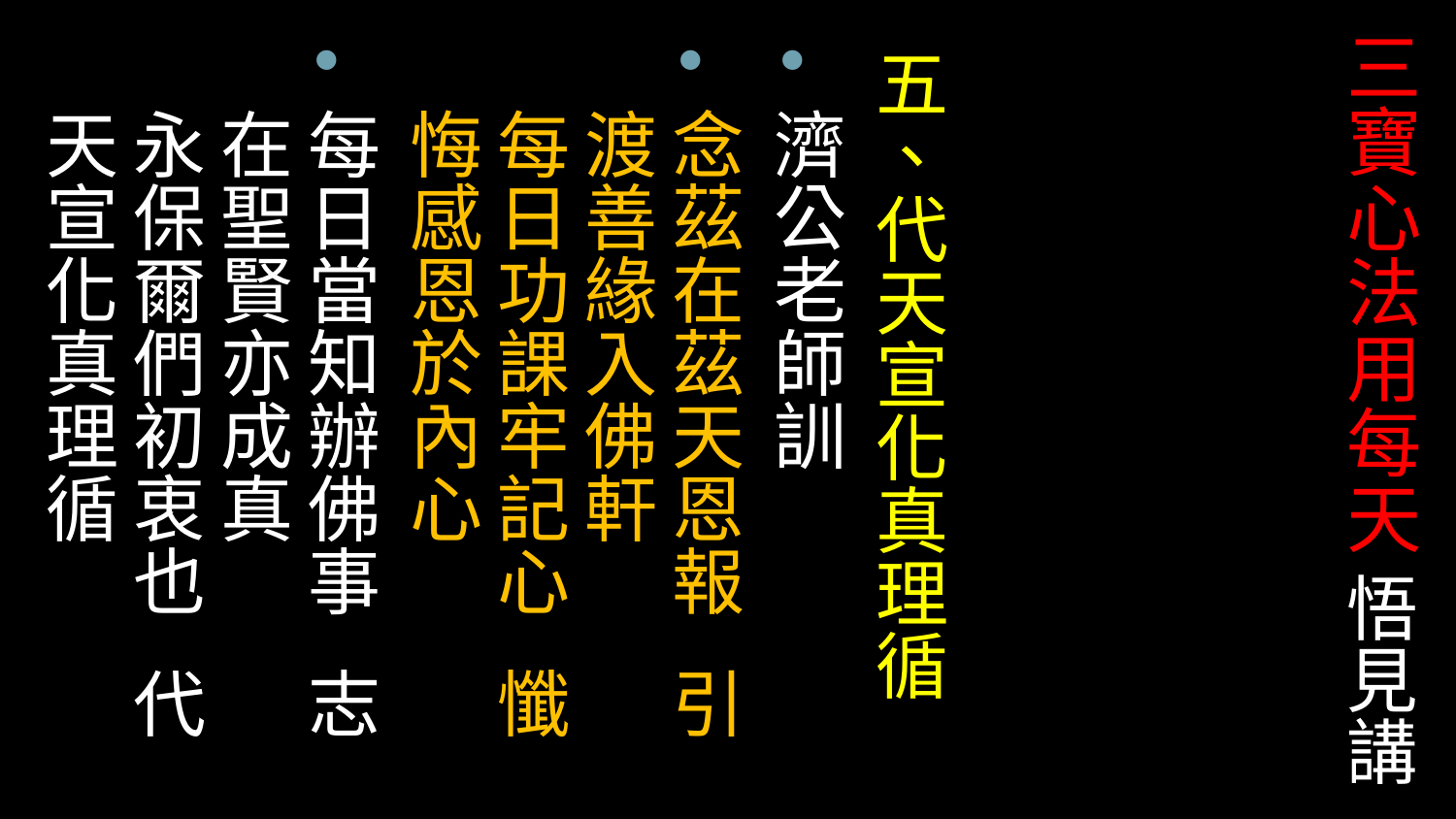

# 三寶心法用每天 悟見講
五、代天宣化真理循
濟公老師訓
念茲在茲天恩報   引渡善緣入佛軒
每日功課牢記心   懺悔感恩於內心
每日當知辦佛事   志在聖賢亦成真
永保爾們初衷也   代天宣化真理循